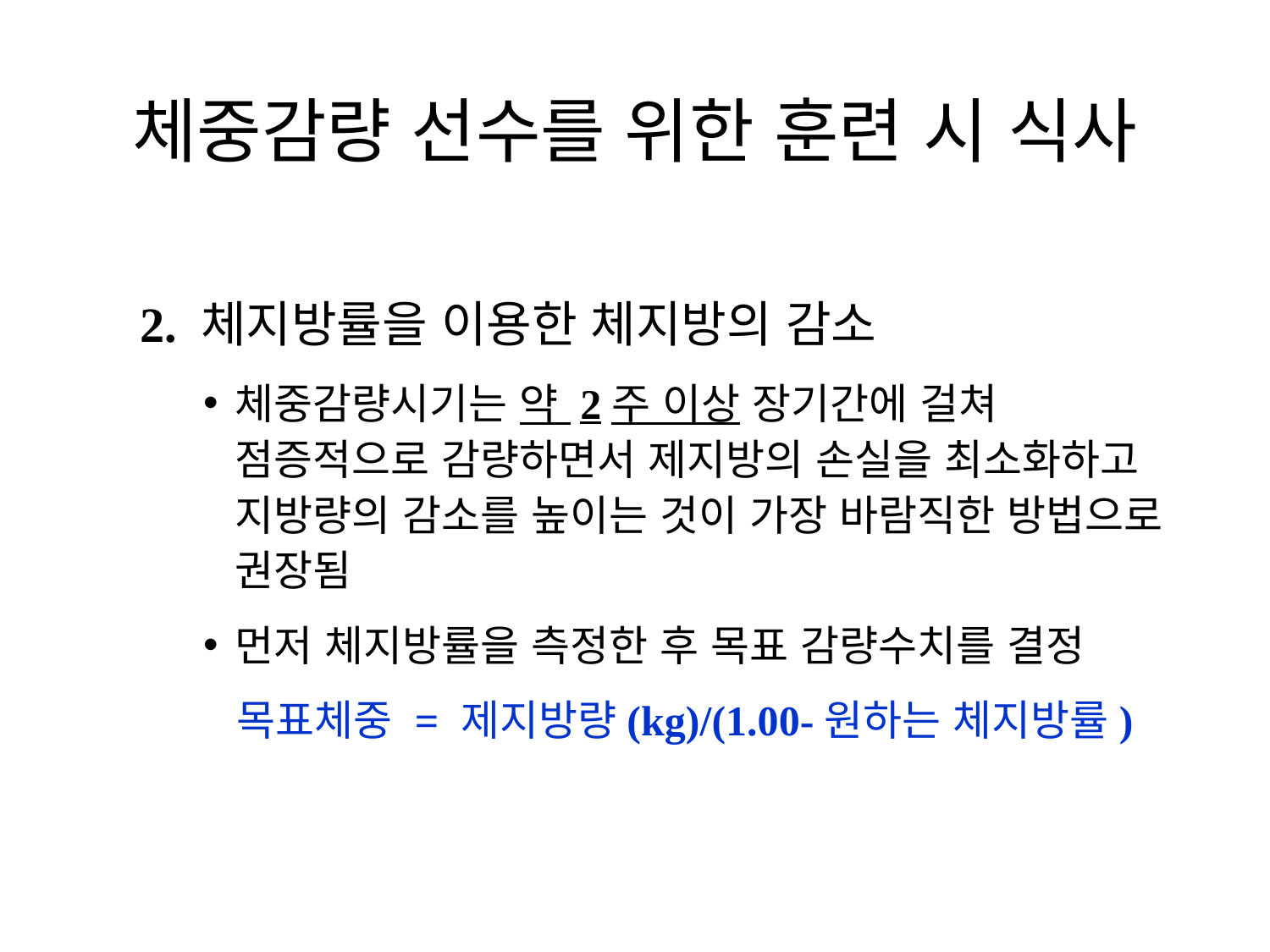

# 체중감량 선수를 위한 훈련 시 식사
2. 체지방률을 이용한 체지방의 감소
체중감량시기는 약 2주 이상 장기간에 걸쳐 점증적으로 감량하면서 제지방의 손실을 최소화하고 지방량의 감소를 높이는 것이 가장 바람직한 방법으로 권장됨
먼저 체지방률을 측정한 후 목표 감량수치를 결정
  목표체중 = 제지방량(kg)/(1.00-원하는 체지방률)